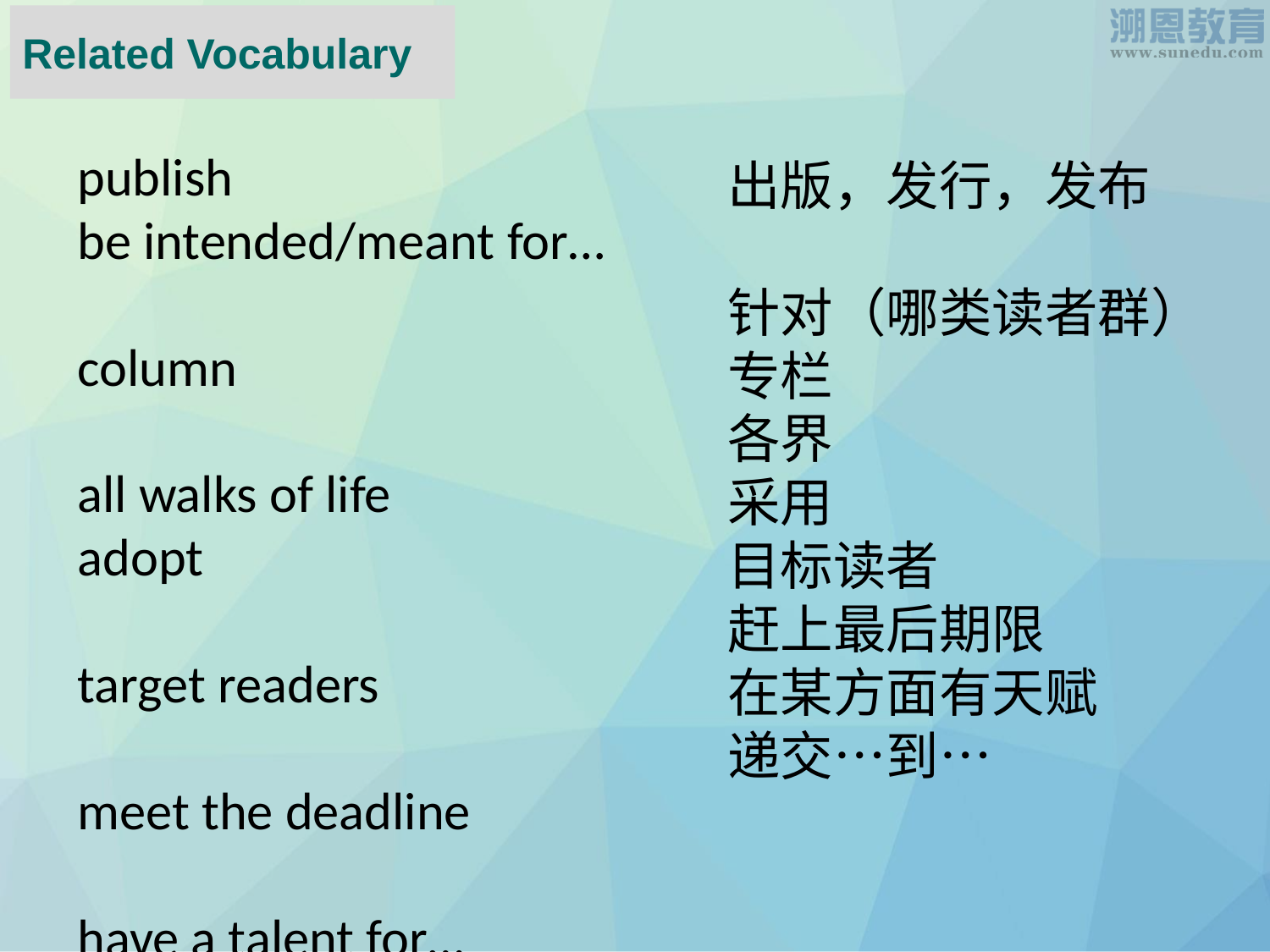

Related Vocabulary
publish
be intended/meant for…
column
all walks of life
adopt
target readers
meet the deadline
have a talent for…
submit … to …
出版，发行，发布
针对（哪类读者群）
专栏
各界
采用
目标读者
赶上最后期限
在某方面有天赋
递交…到…